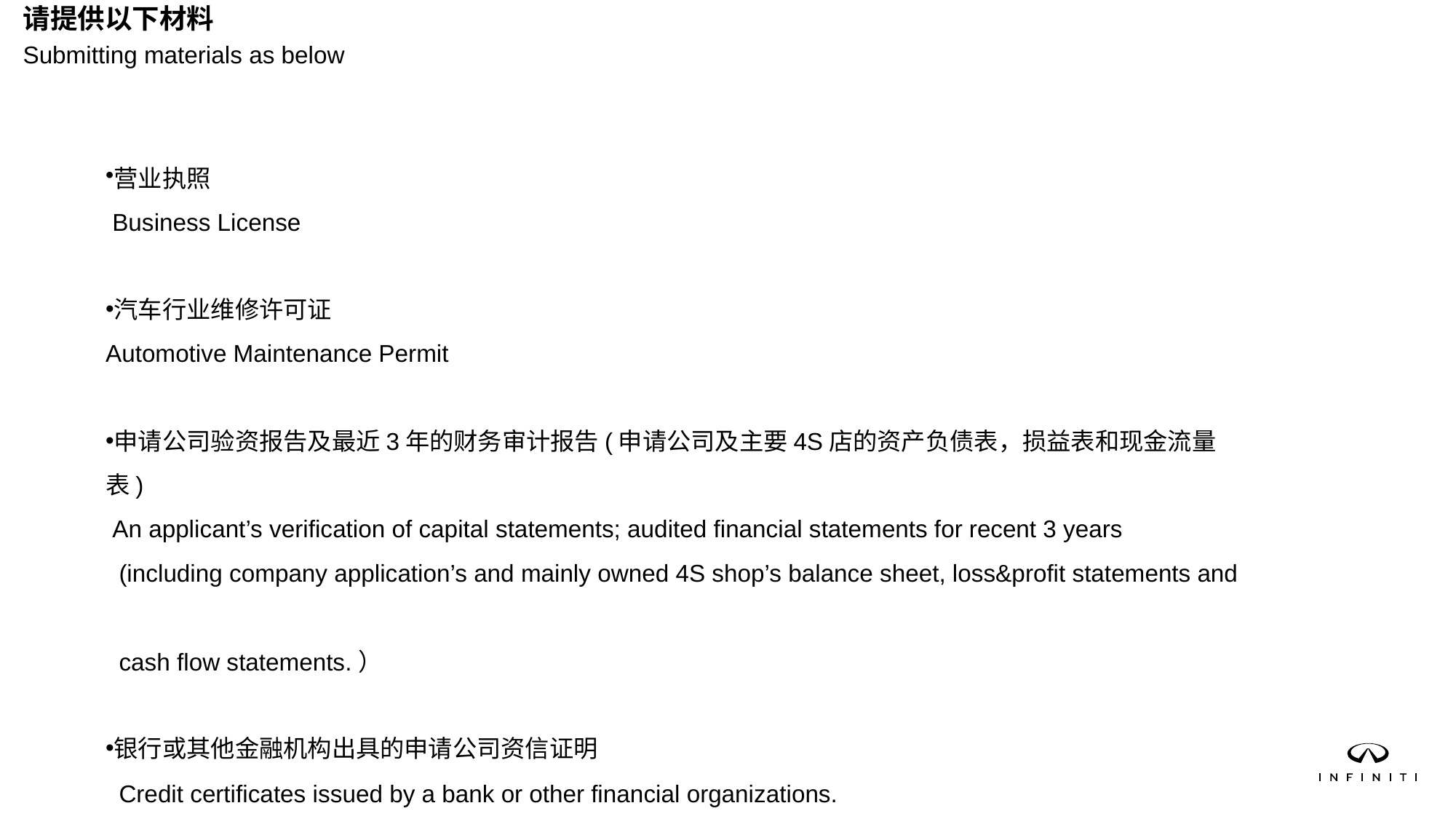

请提供以下材料
Submitting materials as below
营业执照
 Business License
汽车行业维修许可证
Automotive Maintenance Permit
申请公司验资报告及最近3年的财务审计报告(申请公司及主要4S店的资产负债表，损益表和现金流量表) 
 An applicant’s verification of capital statements; audited financial statements for recent 3 years
  (including company application’s and mainly owned 4S shop’s balance sheet, loss&profit statements and
  cash flow statements.）

银行或其他金融机构出具的申请公司资信证明
  Credit certificates issued by a bank or other financial organizations.